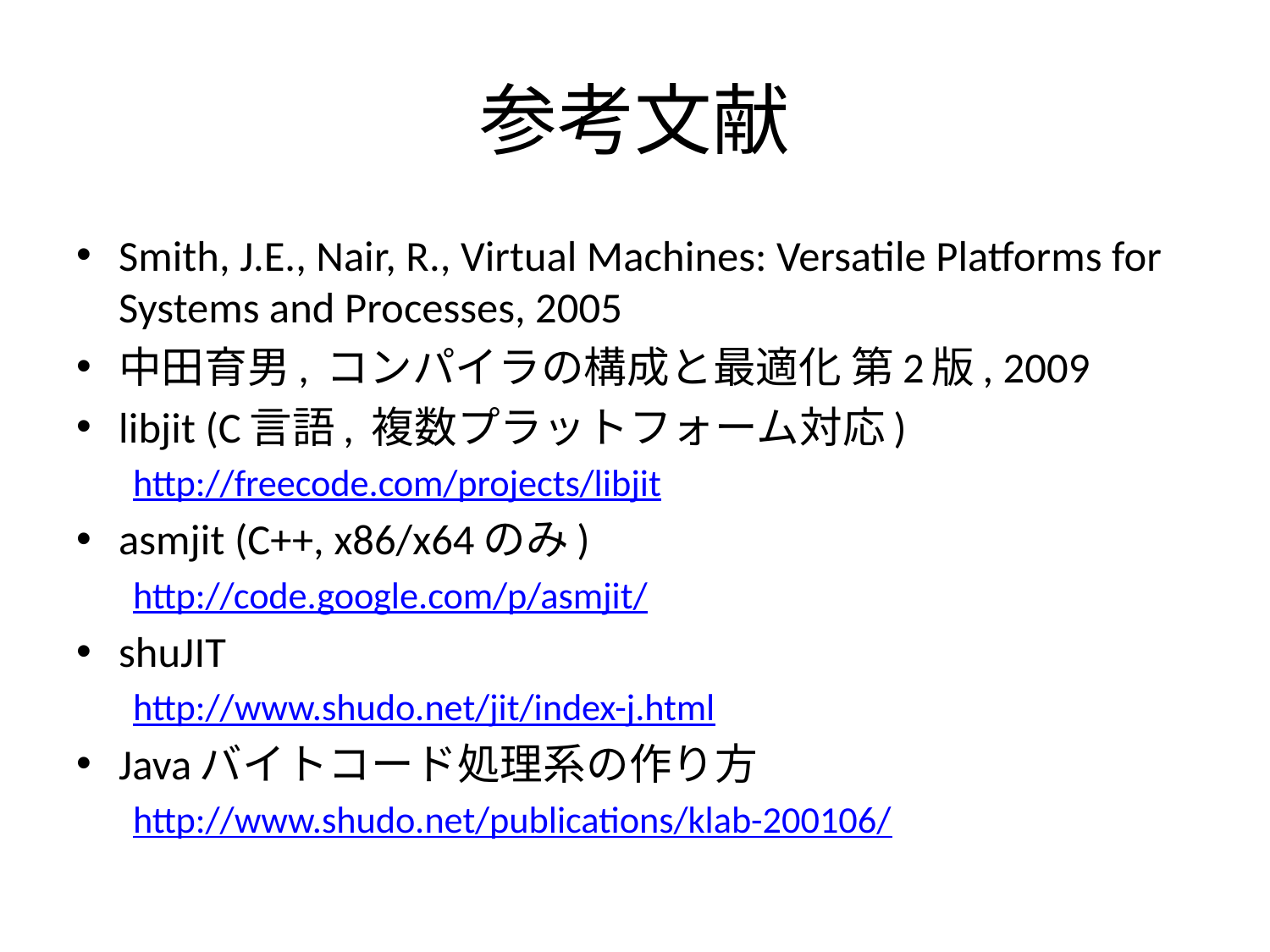

# 参考文献
Smith, J.E., Nair, R., Virtual Machines: Versatile Platforms for Systems and Processes, 2005
中田育男, コンパイラの構成と最適化 第2版, 2009
libjit (C言語, 複数プラットフォーム対応)
http://freecode.com/projects/libjit
asmjit (C++, x86/x64のみ)
http://code.google.com/p/asmjit/
shuJIT
http://www.shudo.net/jit/index-j.html
Javaバイトコード処理系の作り方
http://www.shudo.net/publications/klab-200106/